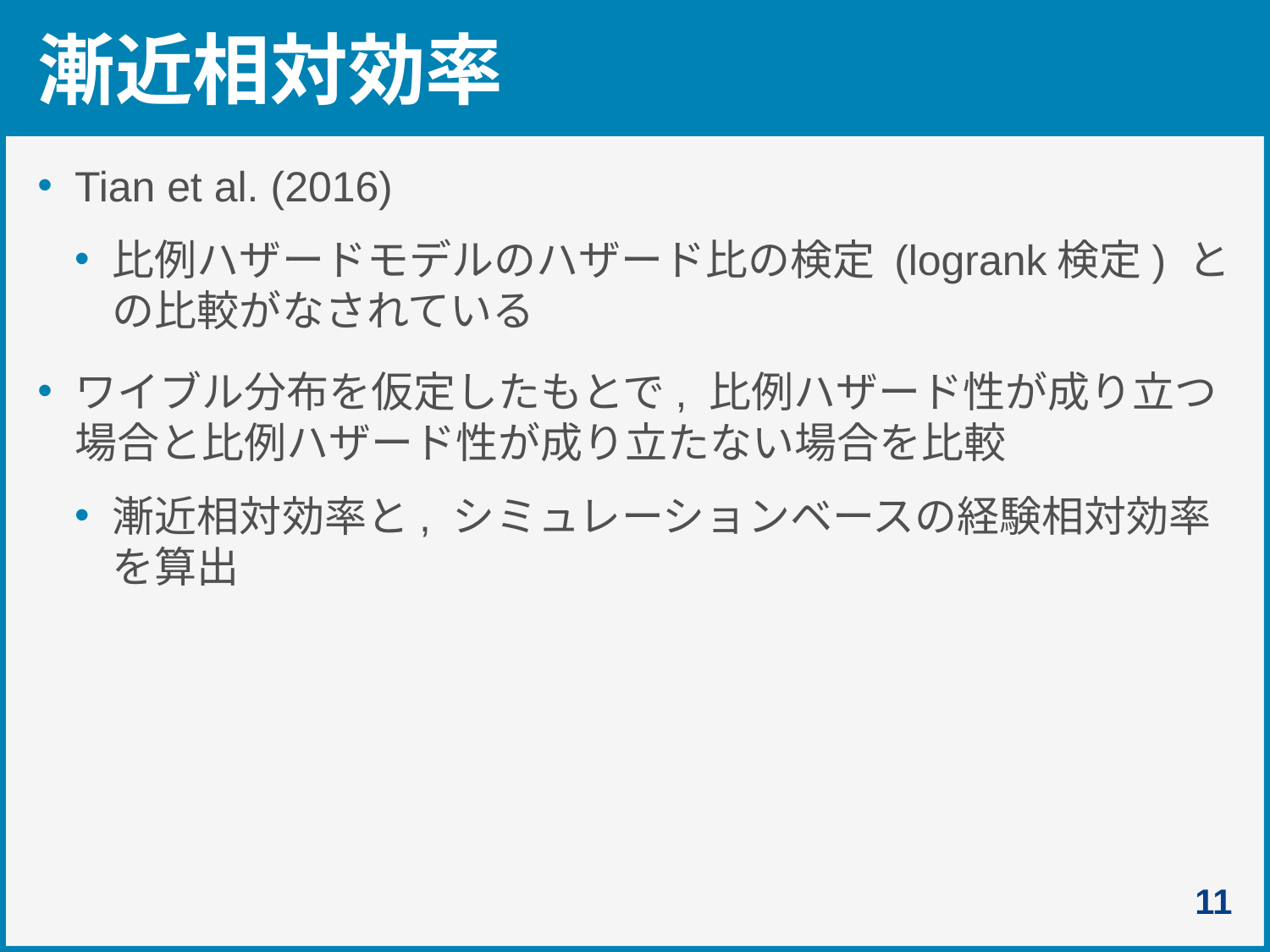

# 漸近相対効率
Tian et al. (2016)
比例ハザードモデルのハザード比の検定 (logrank検定) との比較がなされている
ワイブル分布を仮定したもとで, 比例ハザード性が成り立つ場合と比例ハザード性が成り立たない場合を比較
漸近相対効率と, シミュレーションベースの経験相対効率を算出

11